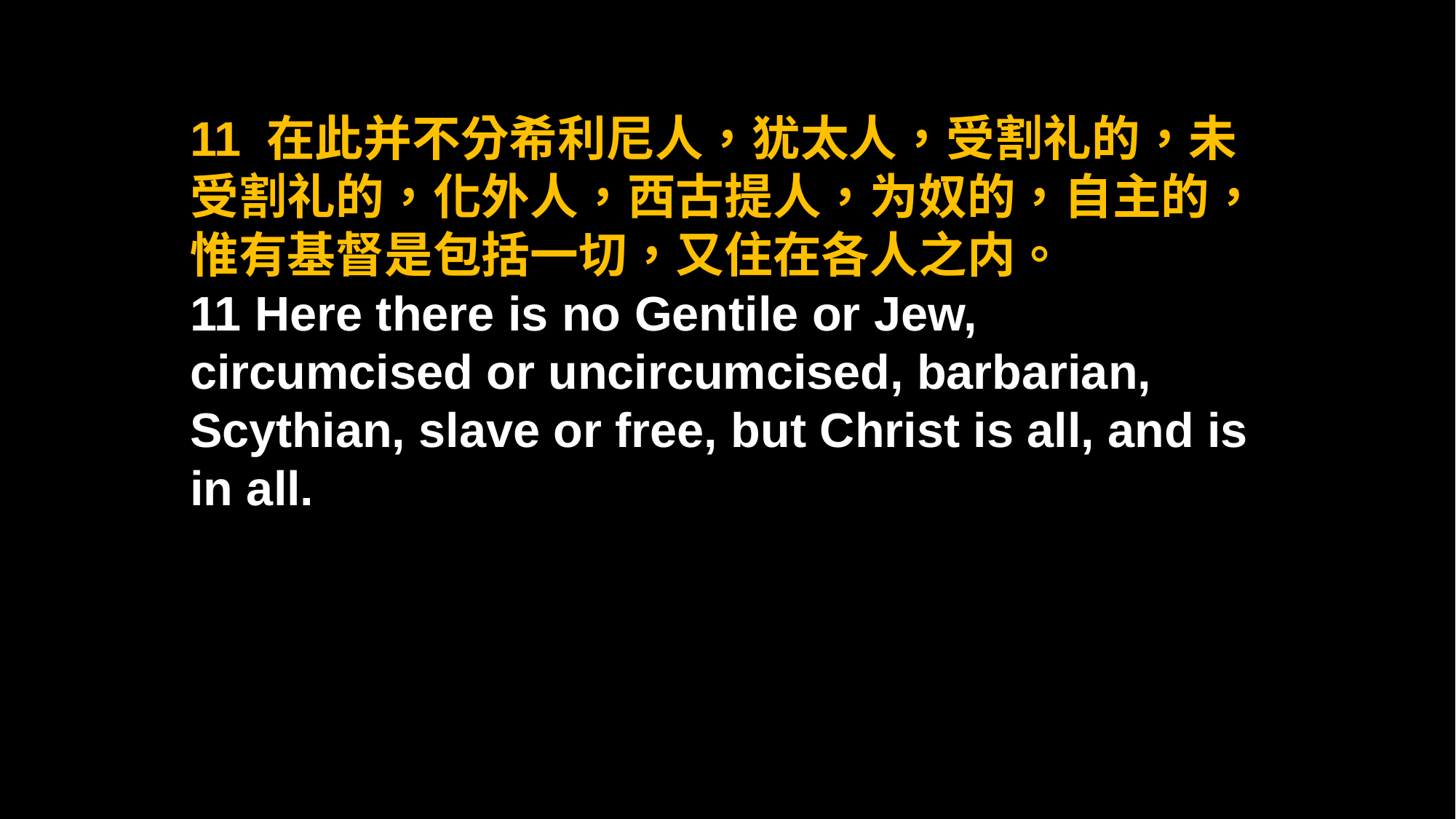

11 在此并不分希利尼人，犹太人，受割礼的，未受割礼的，化外人，西古提人，为奴的，自主的，惟有基督是包括一切，又住在各人之内。
11 Here there is no Gentile or Jew, circumcised or uncircumcised, barbarian, Scythian, slave or free, but Christ is all, and is in all.